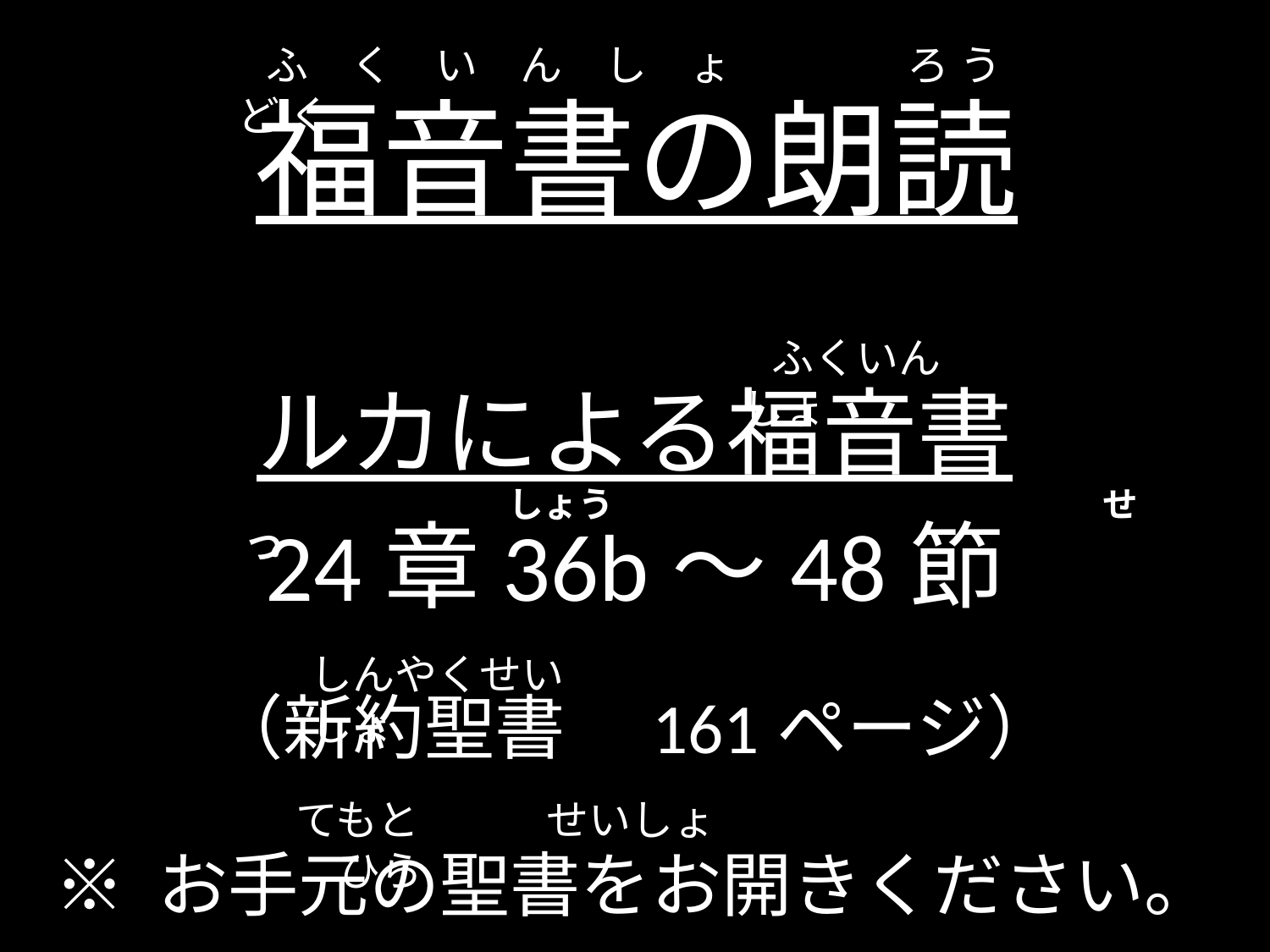

ふ　く　い　ん　し　ょ　              ろ う ど く
# 福音書の朗読
  ふくいんしょ
ルカによる福音書
24章36b～48節

（新約聖書　161ページ）
     　　　　　　しょう　　    　　　　　　　　　　    せつ
しんやくせいしょ
てもと　　　せいしょ　　　　ひら
※ お手元の聖書をお開きください。